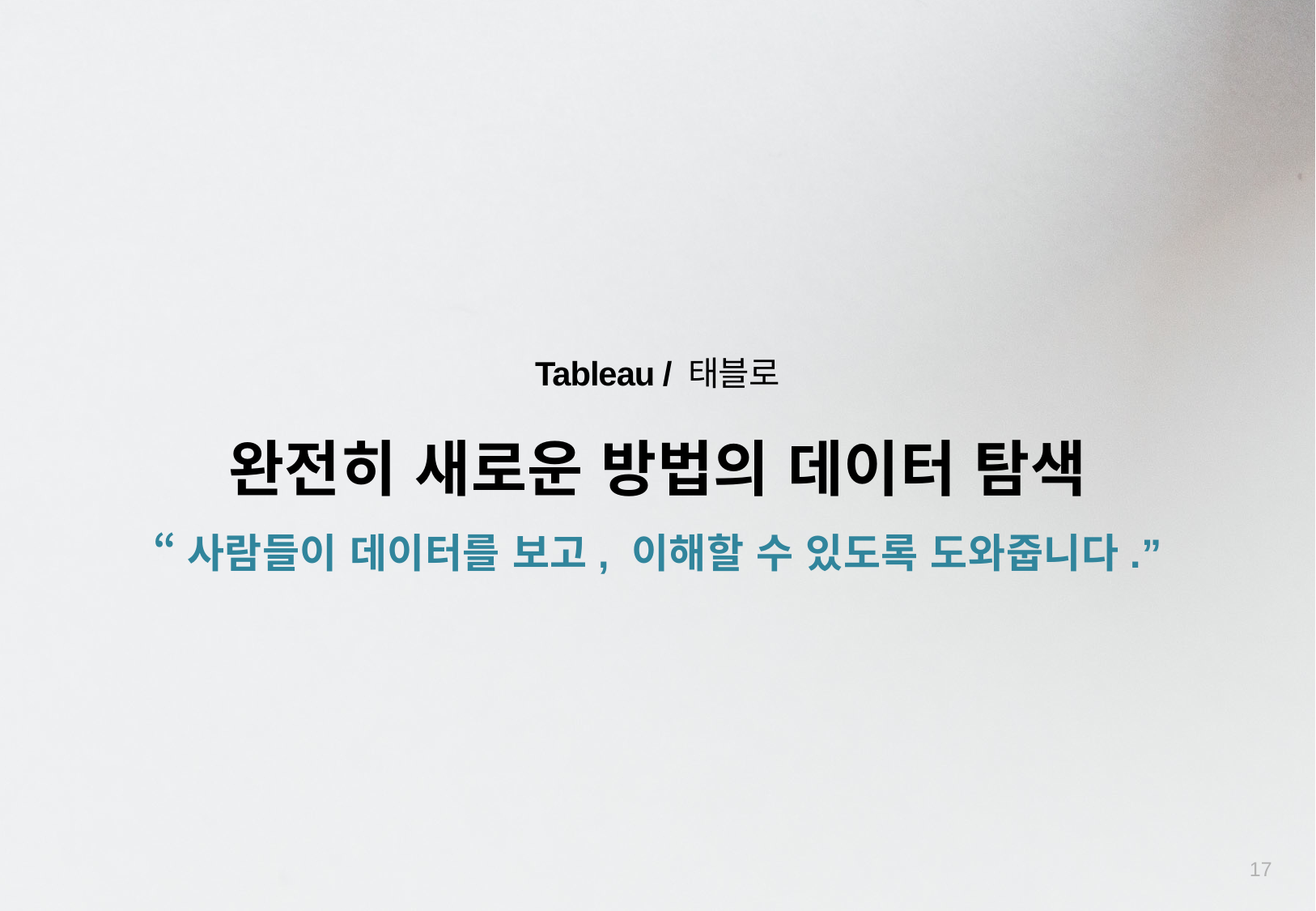

Tableau / 태블로
완전히 새로운 방법의 데이터 탐색
“사람들이 데이터를 보고, 이해할 수 있도록 도와줍니다.”
17